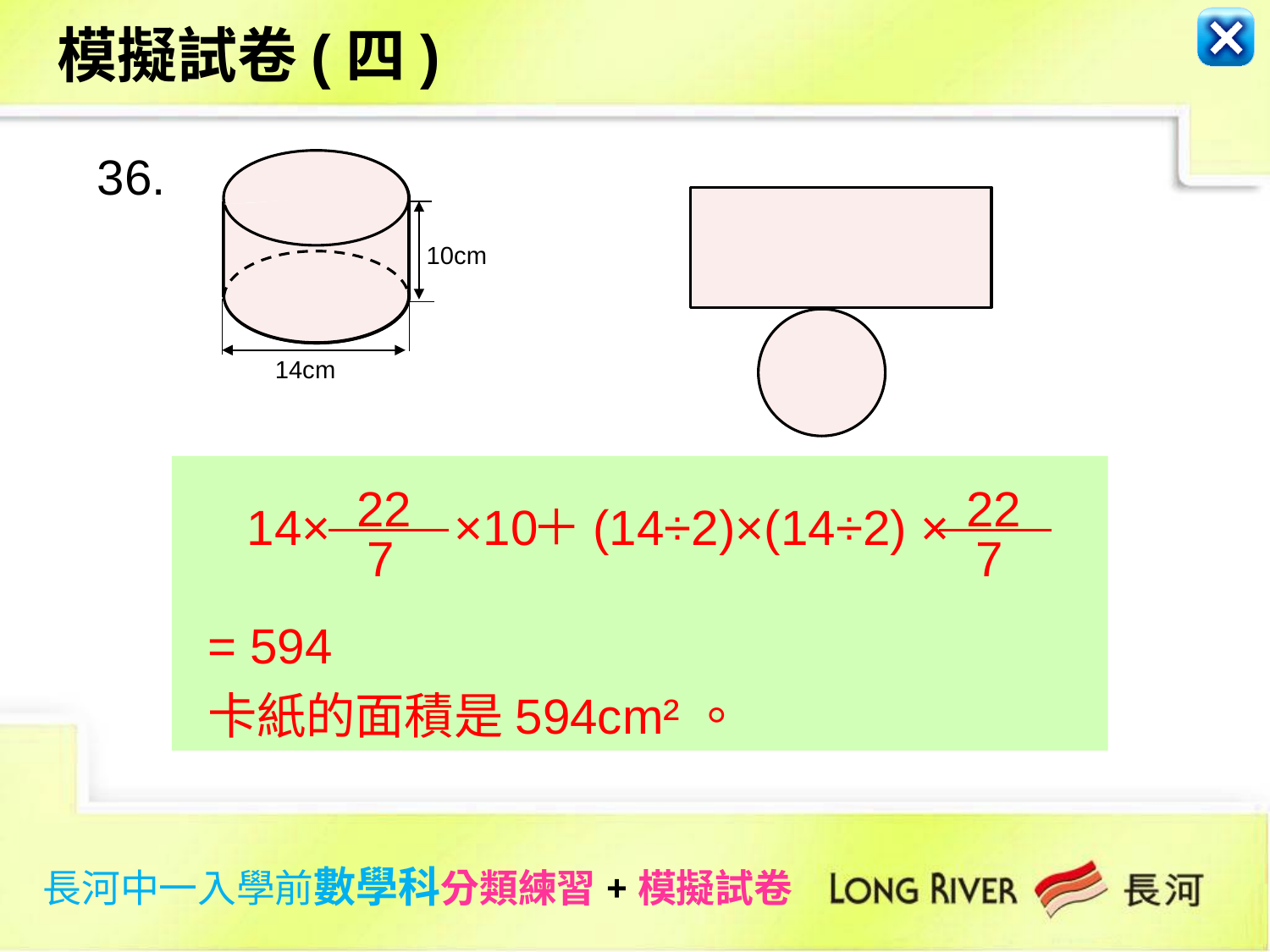

模擬試卷(四)
36.

10cm
14cm

= 594
卡紙的面積是594cm²。
22
7
14×         ×10
22
7
＋(14÷2)×(14÷2) ×